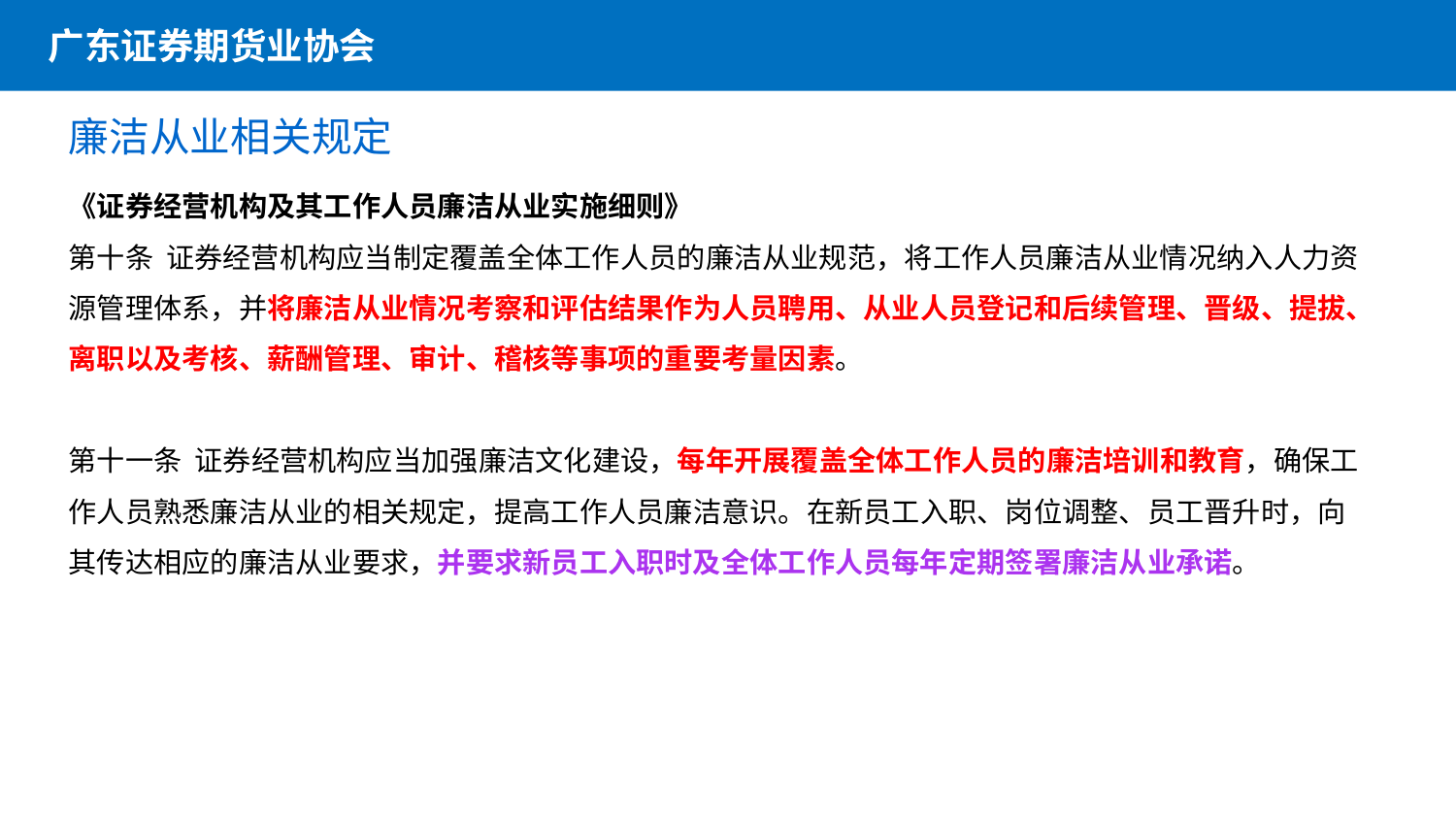

广东证券期货业协会
廉洁从业相关规定

《证券经营机构及其工作人员廉洁从业实施细则》
第十条  证券经营机构应当制定覆盖全体工作人员的廉洁从业规范，将工作人员廉洁从业情况纳入人力资源管理体系，并将廉洁从业情况考察和评估结果作为人员聘用、从业人员登记和后续管理、晋级、提拔、离职以及考核、薪酬管理、审计、稽核等事项的重要考量因素。

第十一条  证券经营机构应当加强廉洁文化建设，每年开展覆盖全体工作人员的廉洁培训和教育，确保工作人员熟悉廉洁从业的相关规定，提高工作人员廉洁意识。在新员工入职、岗位调整、员工晋升时，向其传达相应的廉洁从业要求，并要求新员工入职时及全体工作人员每年定期签署廉洁从业承诺。